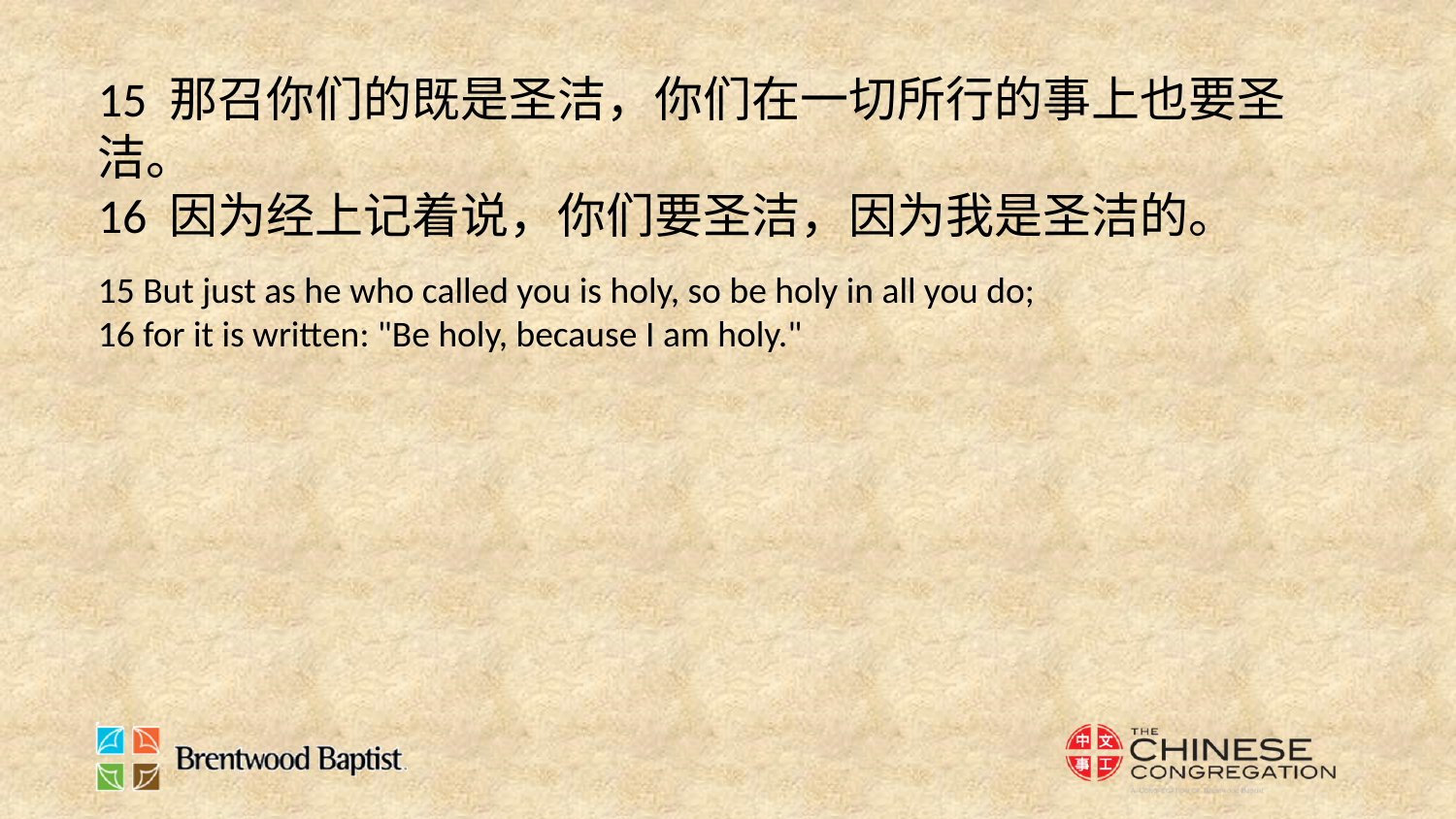

15 那召你们的既是圣洁，你们在一切所行的事上也要圣洁。
16 因为经上记着说，你们要圣洁，因为我是圣洁的。

15 But just as he who called you is holy, so be holy in all you do;
16 for it is written: "Be holy, because I am holy."